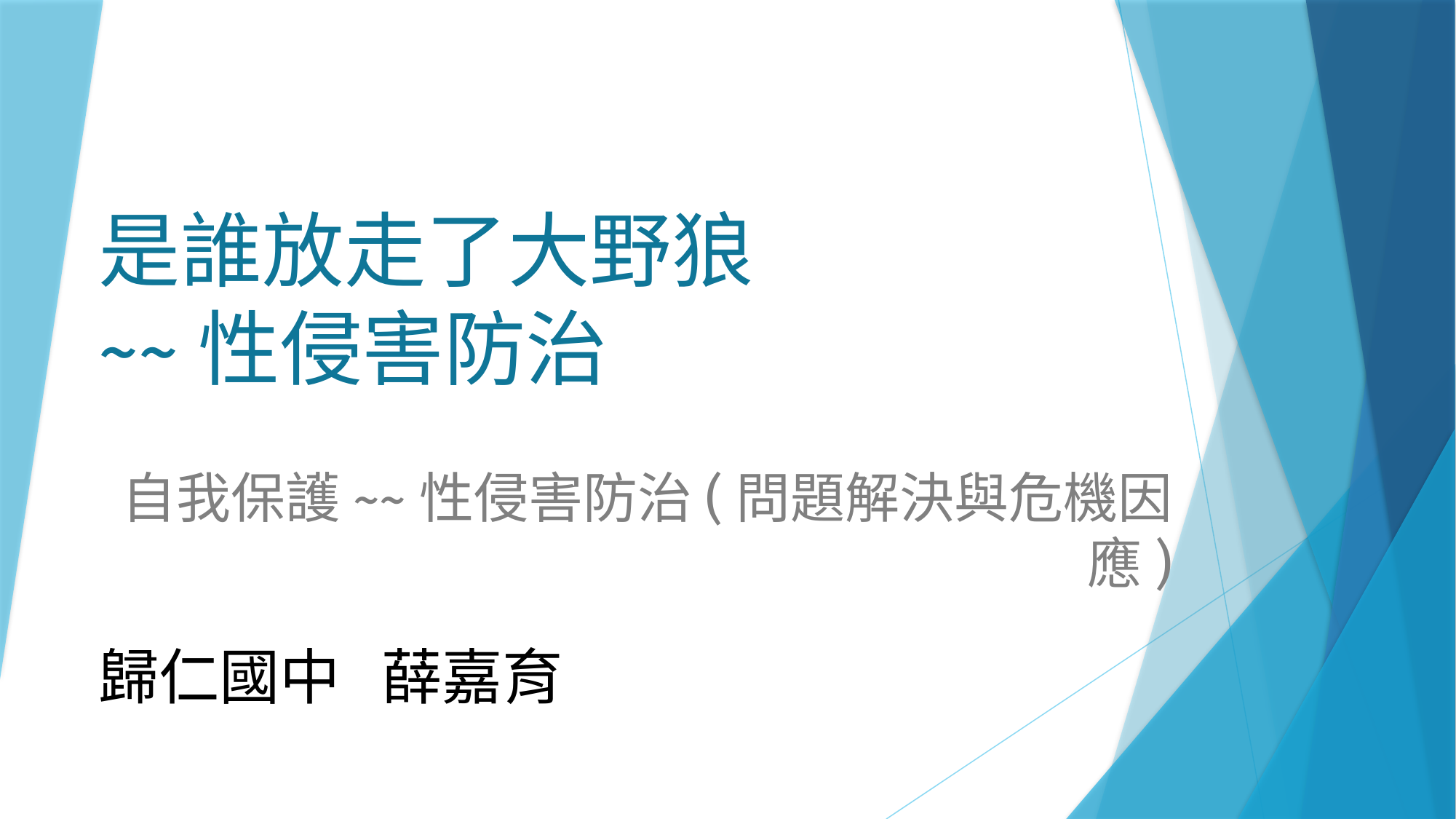

# 是誰放走了大野狼 ~~性侵害防治
自我保護~~性侵害防治(問題解決與危機因應)

歸仁國中   薛嘉育